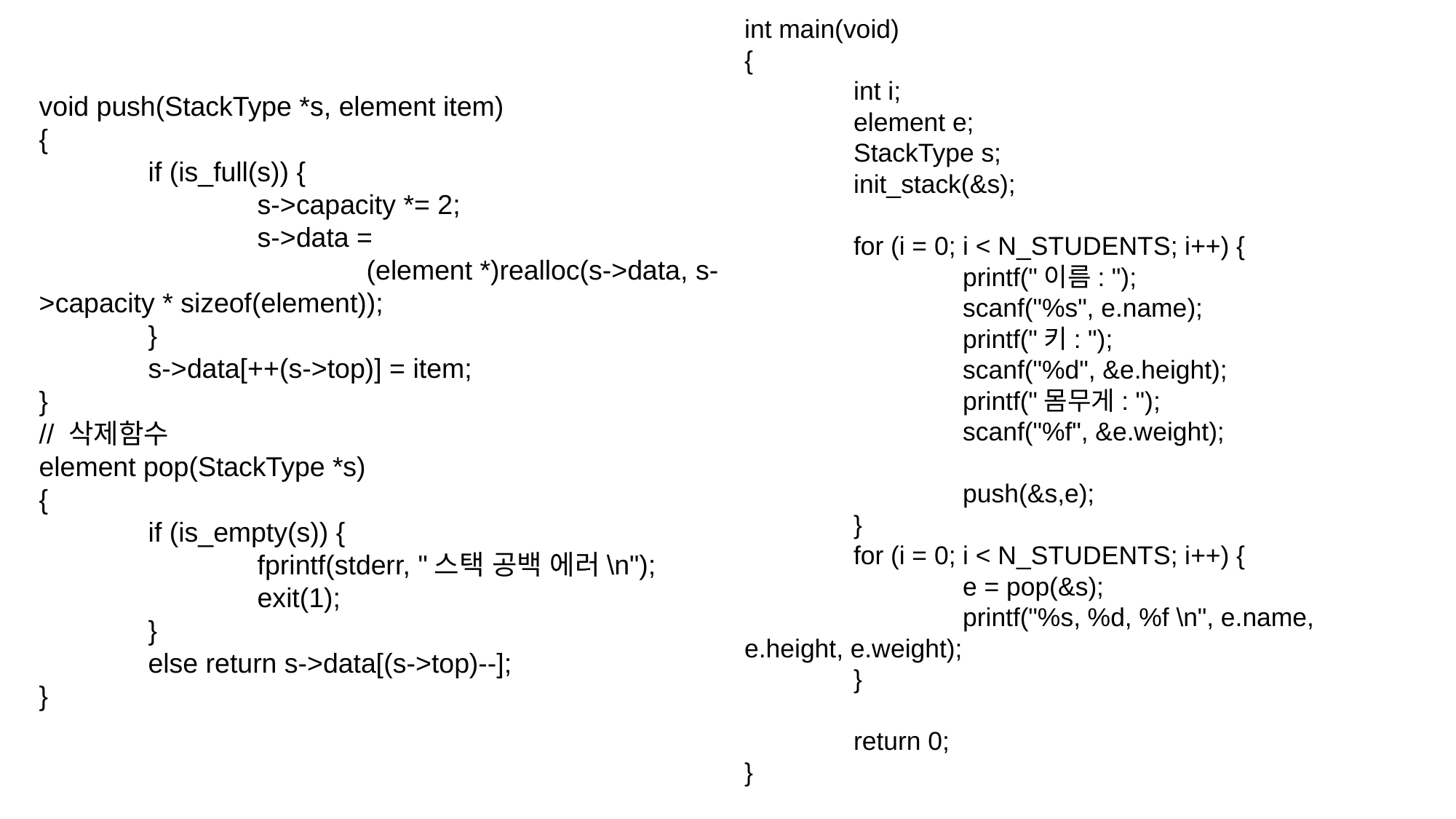

int main(void)
{
	int i;
	element e;
	StackType s;
	init_stack(&s);

	for (i = 0; i < N_STUDENTS; i++) {
		printf("이름: ");
		scanf("%s", e.name);
		printf("키: ");
		scanf("%d", &e.height);
		printf("몸무게: ");
		scanf("%f", &e.weight);

		push(&s,e);
	}
	for (i = 0; i < N_STUDENTS; i++) {
		e = pop(&s);
		printf("%s, %d, %f \n", e.name, e.height, e.weight);
	}

	return 0;
}

void push(StackType *s, element item)
{
	if (is_full(s)) {
		s->capacity *= 2;
		s->data =
			(element *)realloc(s->data, s->capacity * sizeof(element));
	}
	s->data[++(s->top)] = item;
}
// 삭제함수
element pop(StackType *s)
{
	if (is_empty(s)) {
		fprintf(stderr, "스택 공백 에러\n");
		exit(1);
	}
	else return s->data[(s->top)--];
}